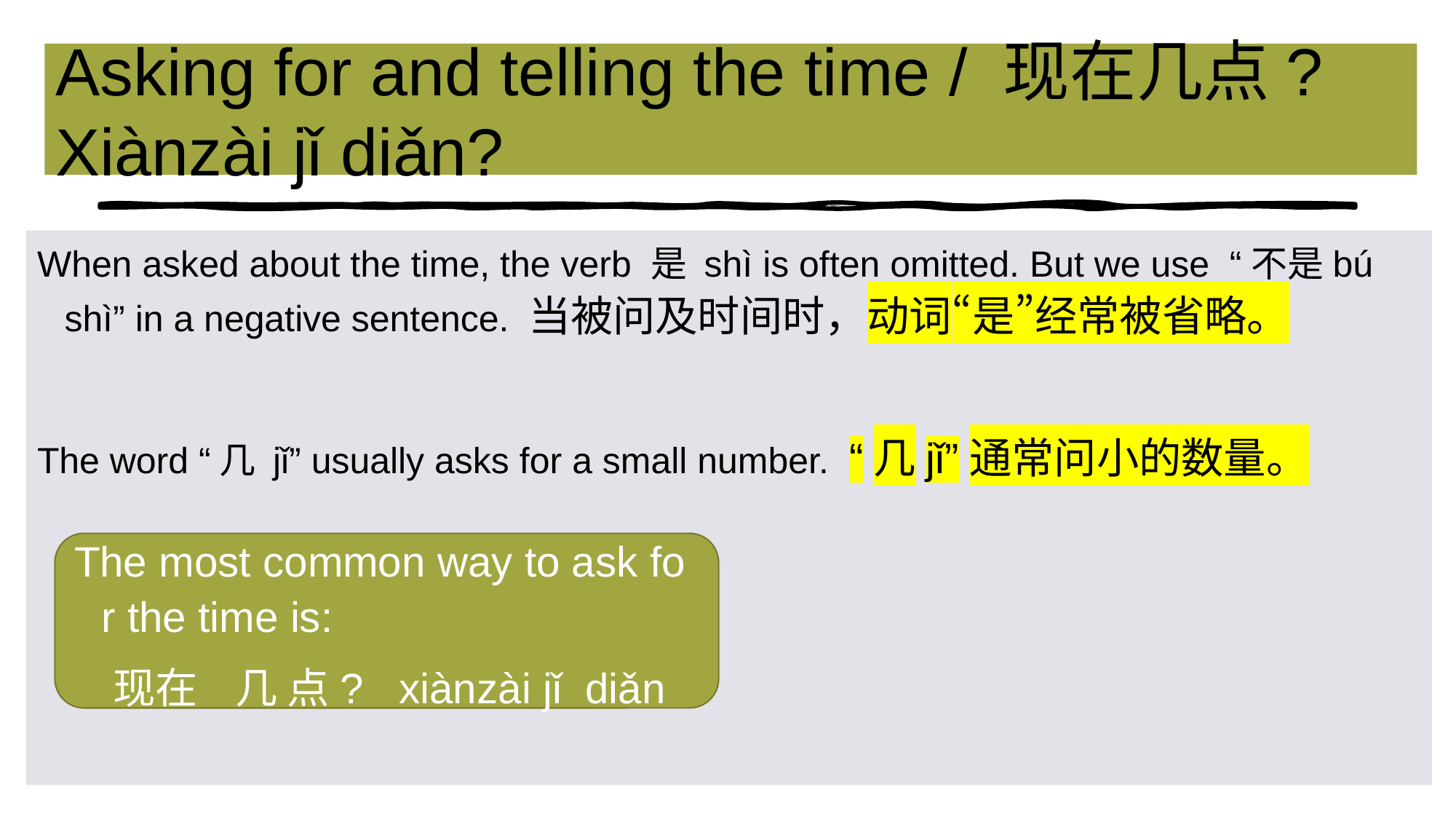

# Asking for and telling the time / 现在几点? Xiànzài jǐ diǎn?
When asked about the time, the verb 是 shì is often omitted. But we use  “不是bú shì” in a negative sentence. 当被问及时间时，动词“是”经常被省略。

The word “几 jǐ” usually asks for a small number.  “几jǐ”通常问小的数量。

The most common way to ask for the time is:
   现在    几 点?   xiànzài jǐ  diǎn